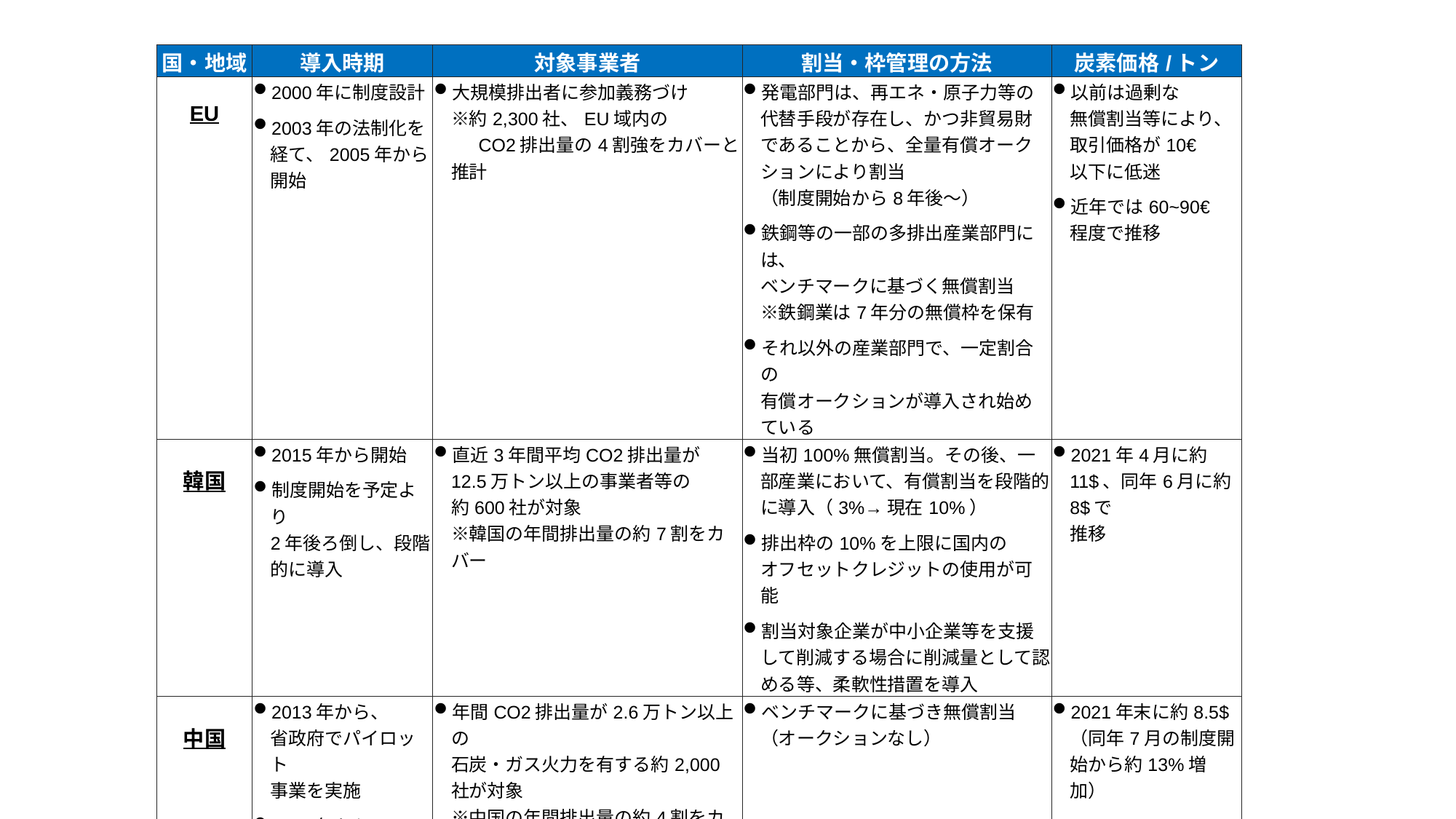

| 国・地域 | 導入時期 | 対象事業者 | 割当・枠管理の方法 | 炭素価格/トン |
| --- | --- | --- | --- | --- |
| EU | 2000年に制度設計 2003年の法制化を経て、2005年から 開始 | 大規模排出者に参加義務づけ ※約2,300社、EU域内の 　 CO2排出量の4割強をカバーと推計 | 発電部門は、再エネ・原子力等の代替手段が存在し、かつ非貿易財であることから、全量有償オークションにより割当 （制度開始から8年後～） 鉄鋼等の一部の多排出産業部門には、 ベンチマークに基づく無償割当 ※鉄鋼業は7年分の無償枠を保有 それ以外の産業部門で、一定割合の 有償オークションが導入され始めている | 以前は過剰な 無償割当等により、 取引価格が10€ 以下に低迷 近年では60~90€ 程度で推移 |
| 韓国 | 2015年から開始 制度開始を予定より 2年後ろ倒し、段階的に導入 | 直近3年間平均CO2排出量が 12.5万トン以上の事業者等の 約600社が対象 ※韓国の年間排出量の約7割をカバー | 当初100%無償割当。その後、一部産業において、有償割当を段階的に導入（3%→現在10%） 排出枠の10%を上限に国内の オフセットクレジットの使用が可能 割当対象企業が中小企業等を支援して削減する場合に削減量として認める等、柔軟性措置を導入 | 2021年4月に約11$、同年6月に約8$で 推移 |
| 中国 | 2013年から、 省政府でパイロット 事業を実施 2021年から、 電力事業者を対象に 全国規模で開始 | 年間CO2排出量が2.6万トン以上の 石炭・ガス火力を有する約2,000社が対象 ※中国の年間排出量の約4割をカバー 2025年までに、石油化学、化学、 建材、鉄鋼、非鉄金属、製紙、航空も 対象に加えられる予定 | ベンチマークに基づき無償割当 （オークションなし） | 2021年末に約8.5$ （同年7月の制度開始から約13%増加） |